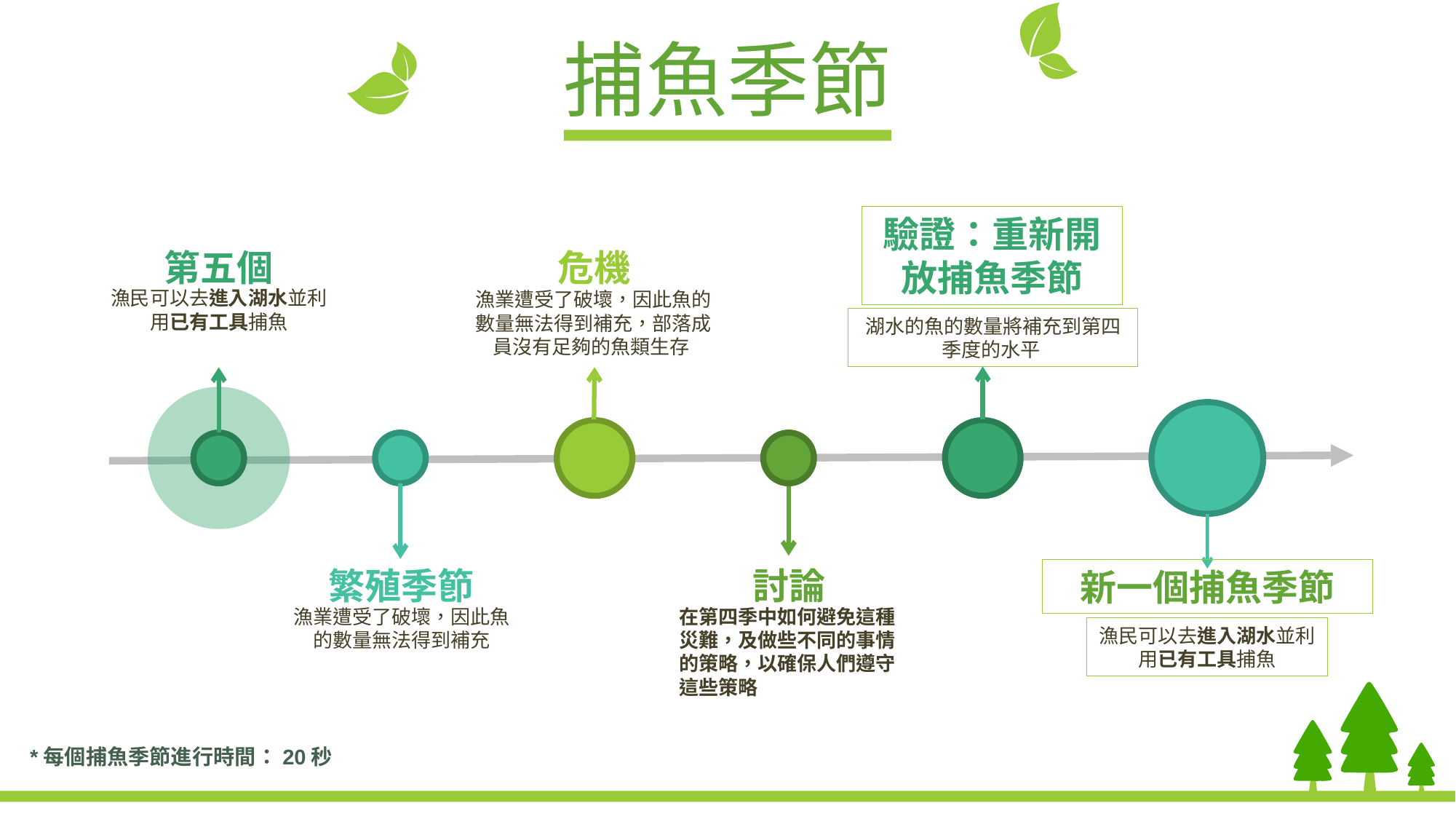

捕魚季節
驗證：重新開放捕魚季節
湖水的魚的數量將補充到第四季度的水平
第五個
漁民可以去進入湖水並利用已有工具捕魚
危機
漁業遭受了破壞，因此魚的數量無法得到補充，部落成員沒有足夠的魚類生存

繁殖季節
漁業遭受了破壞，因此魚的數量無法得到補充
討論
在第四季中如何避免這種災難，及做些不同的事情的策略，以確保人們遵守這些策略
新一個捕魚季節
漁民可以去進入湖水並利用已有工具捕魚
*每個捕魚季節進行時間：20秒